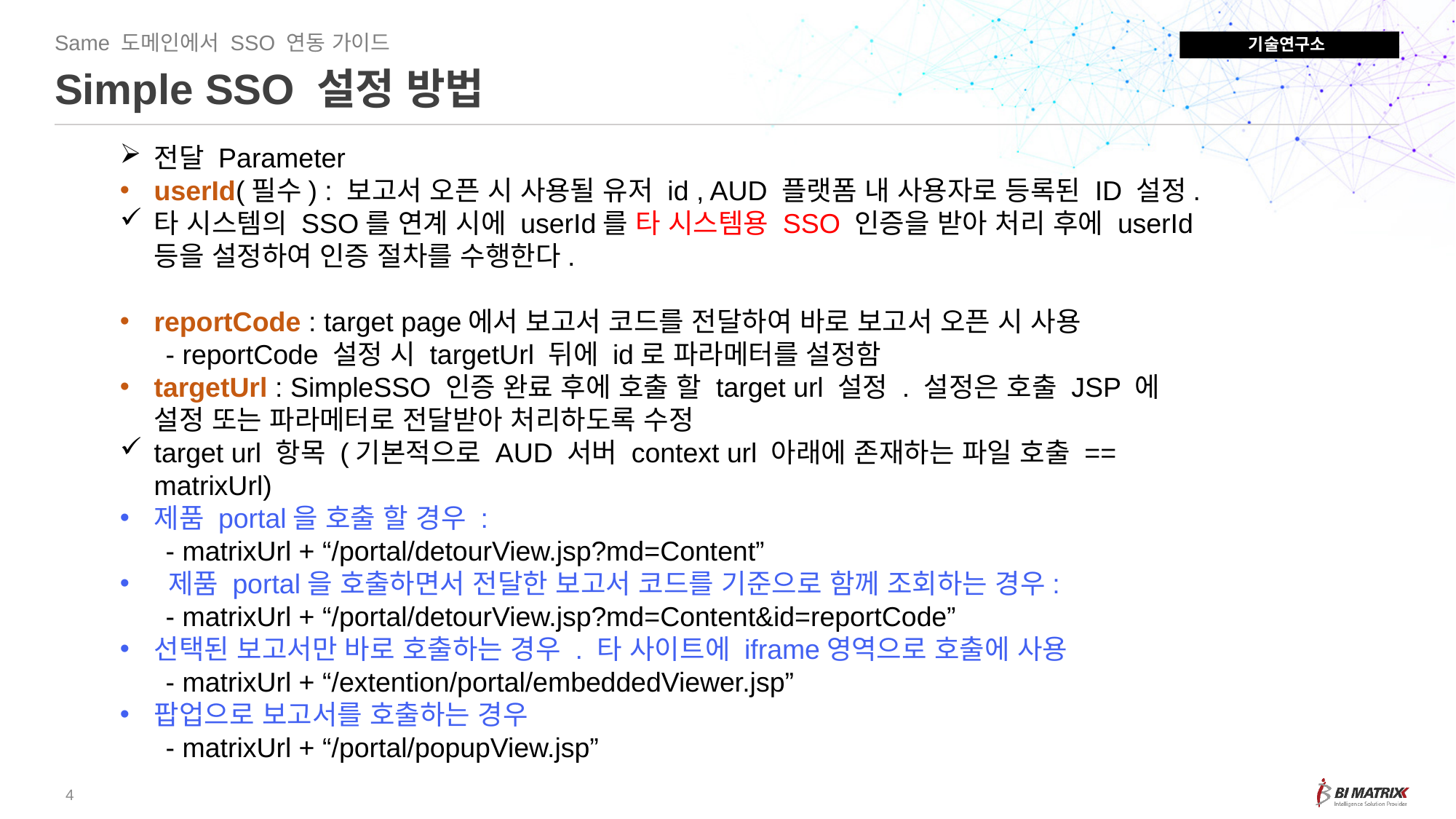

Same 도메인에서 SSO 연동 가이드
기술연구소
Simple SSO 설정 방법
전달 Parameter
userId(필수) : 보고서 오픈 시 사용될 유저 id , AUD 플랫폼 내 사용자로 등록된 ID 설정.
타 시스템의 SSO를 연계 시에 userId를 타 시스템용 SSO 인증을 받아 처리 후에 userId 등을 설정하여 인증 절차를 수행한다.

reportCode : target page에서 보고서 코드를 전달하여 바로 보고서 오픈 시 사용
      - reportCode 설정 시 targetUrl 뒤에 id로 파라메터를 설정함
targetUrl : SimpleSSO 인증 완료 후에 호출 할 target url 설정 . 설정은 호출 JSP 에 설정 또는 파라메터로 전달받아 처리하도록 수정
target url 항목 (기본적으로 AUD 서버 context url 아래에 존재하는 파일 호출 == matrixUrl)
제품 portal을 호출 할 경우 :
      - matrixUrl + “/portal/detourView.jsp?md=Content”
 제품 portal을 호출하면서 전달한 보고서 코드를 기준으로 함께 조회하는 경우:
      - matrixUrl + “/portal/detourView.jsp?md=Content&id=reportCode”
선택된 보고서만 바로 호출하는 경우 . 타 사이트에 iframe영역으로 호출에 사용
      - matrixUrl + “/extention/portal/embeddedViewer.jsp”
팝업으로 보고서를 호출하는 경우
      - matrixUrl + “/portal/popupView.jsp”

4